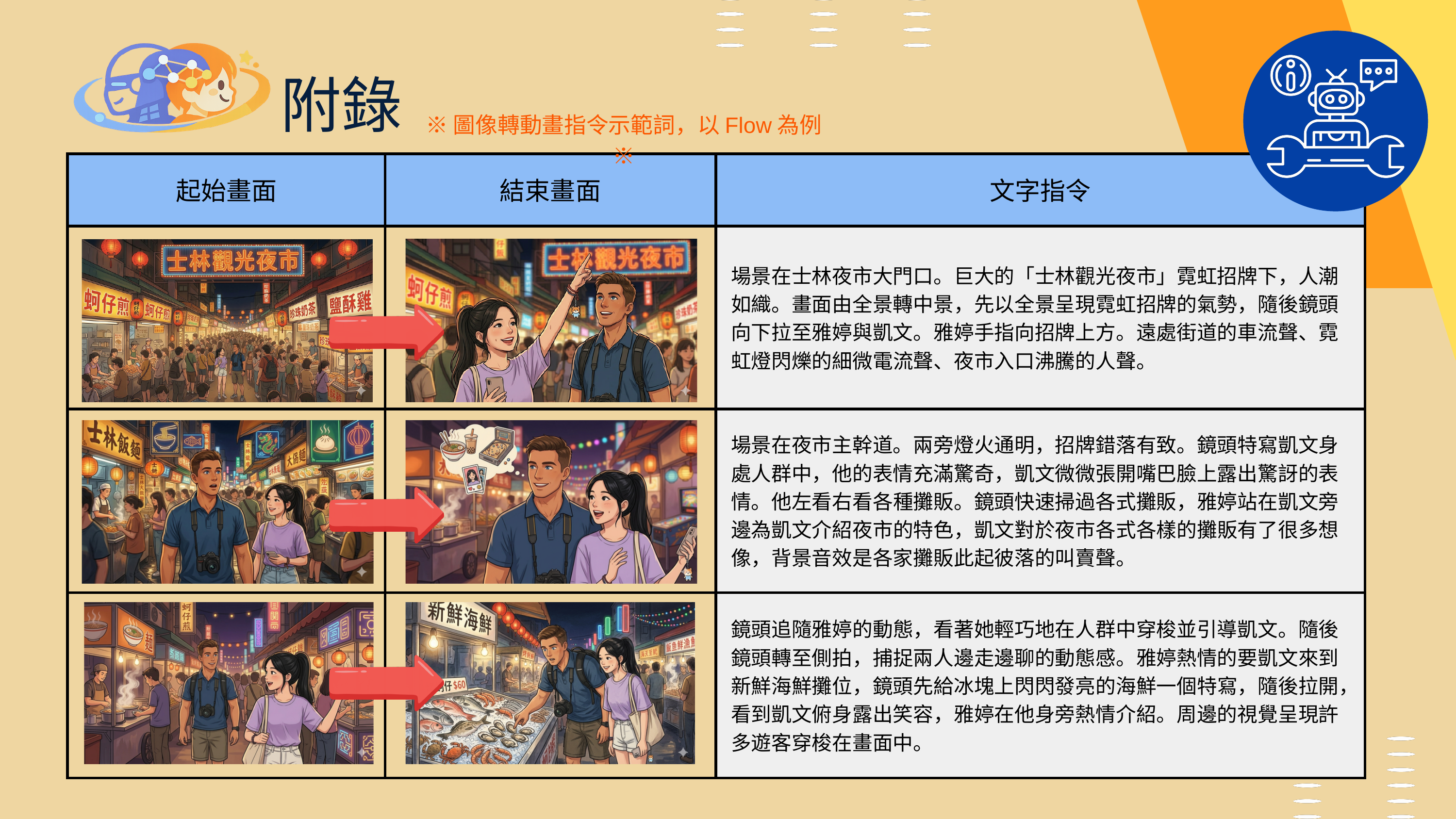

附錄
※圖像轉動畫指令示範詞，以Flow為例※
| 起始畫面 | 結束畫面 | 文字指令 |
| --- | --- | --- |
|  |  | 場景在士林夜市大門口。巨大的「士林觀光夜市」霓虹招牌下，人潮如織。畫面由全景轉中景，先以全景呈現霓虹招牌的氣勢，隨後鏡頭向下拉至雅婷與凱文。雅婷手指向招牌上方。遠處街道的車流聲、霓虹燈閃爍的細微電流聲、夜市入口沸騰的人聲。 |
|  |  | 場景在夜市主幹道。兩旁燈火通明，招牌錯落有致。鏡頭特寫凱文身處人群中，他的表情充滿驚奇，凱文微微張開嘴巴臉上露出驚訝的表情。他左看右看各種攤販。鏡頭快速掃過各式攤販，雅婷站在凱文旁邊為凱文介紹夜市的特色，凱文對於夜市各式各樣的攤販有了很多想像，背景音效是各家攤販此起彼落的叫賣聲。 |
|  |  | 鏡頭追隨雅婷的動態，看著她輕巧地在人群中穿梭並引導凱文。隨後鏡頭轉至側拍，捕捉兩人邊走邊聊的動態感。雅婷熱情的要凱文來到新鮮海鮮攤位，鏡頭先給冰塊上閃閃發亮的海鮮一個特寫，隨後拉開，看到凱文俯身露出笑容，雅婷在他身旁熱情介紹。周邊的視覺呈現許多遊客穿梭在畫面中。 |